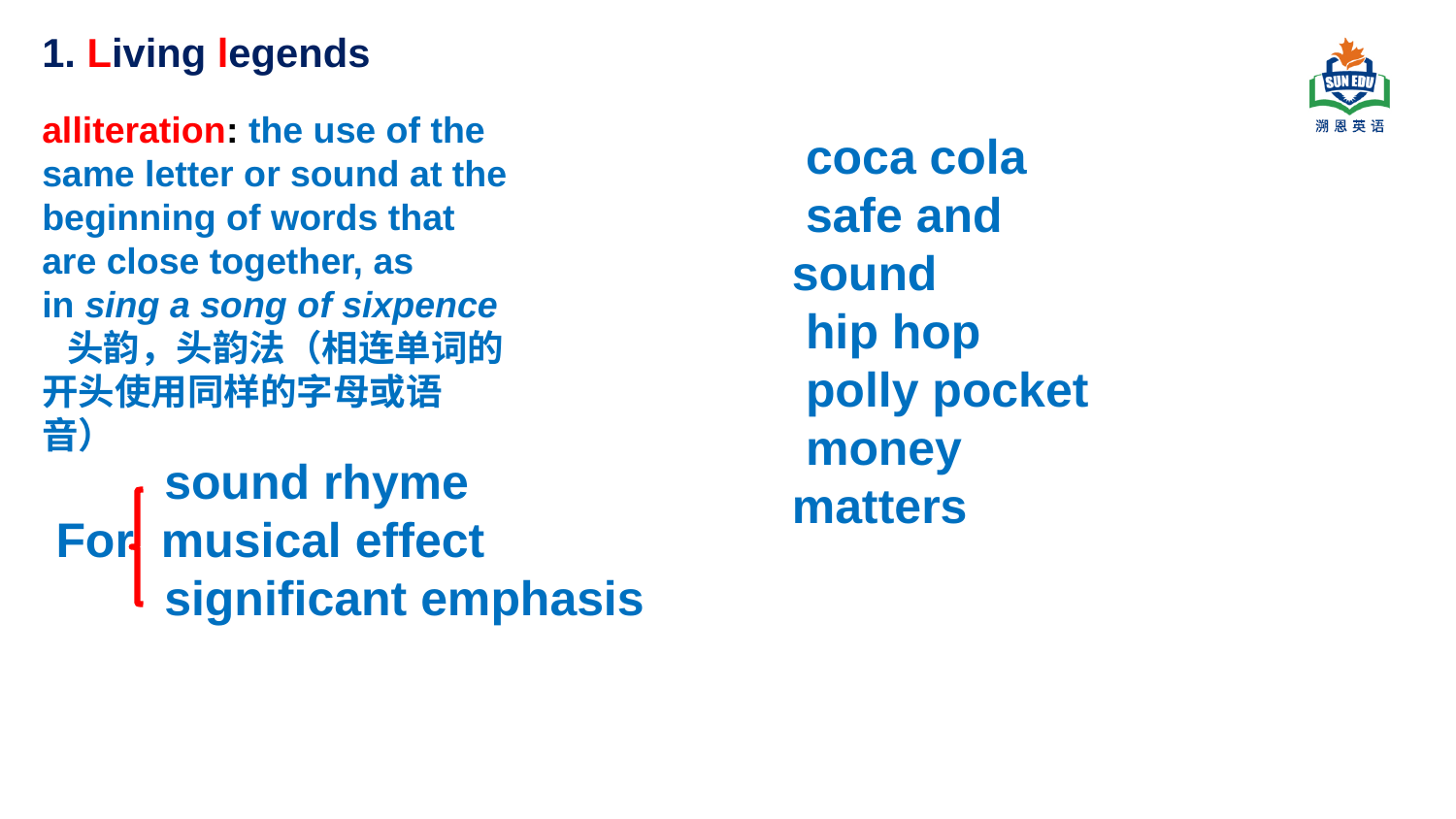

1. Living legends
alliteration: the use of the same letter or sound at the beginning of words that are close together, as in sing a song of sixpence
  头韵，头韵法（相连单词的开头使用同样的字母或语音）
 coca cola
 safe and sound
 hip hop
 polly pocket
 money matters
         sound rhyme
 For  musical effect
         significant emphasis